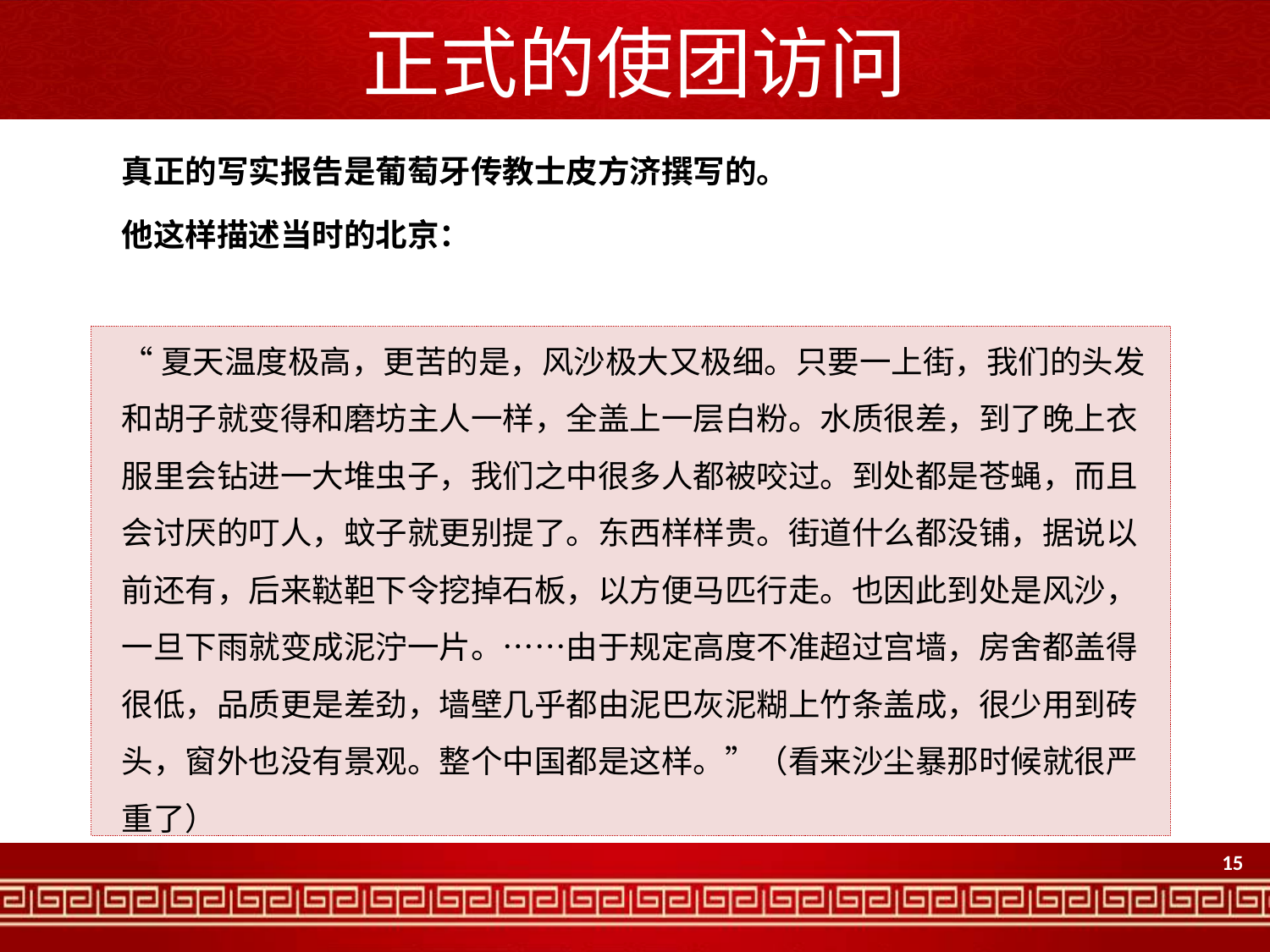

# 正式的使团访问
真正的写实报告是葡萄牙传教士皮方济撰写的。
他这样描述当时的北京：

“夏天温度极高，更苦的是，风沙极大又极细。只要一上街，我们的头发和胡子就变得和磨坊主人一样，全盖上一层白粉。水质很差，到了晚上衣服里会钻进一大堆虫子，我们之中很多人都被咬过。到处都是苍蝇，而且会讨厌的叮人，蚊子就更别提了。东西样样贵。街道什么都没铺，据说以前还有，后来鞑靼下令挖掉石板，以方便马匹行走。也因此到处是风沙，一旦下雨就变成泥泞一片。……由于规定高度不准超过宫墙，房舍都盖得很低，品质更是差劲，墙壁几乎都由泥巴灰泥糊上竹条盖成，很少用到砖头，窗外也没有景观。整个中国都是这样。”（看来沙尘暴那时候就很严重了）